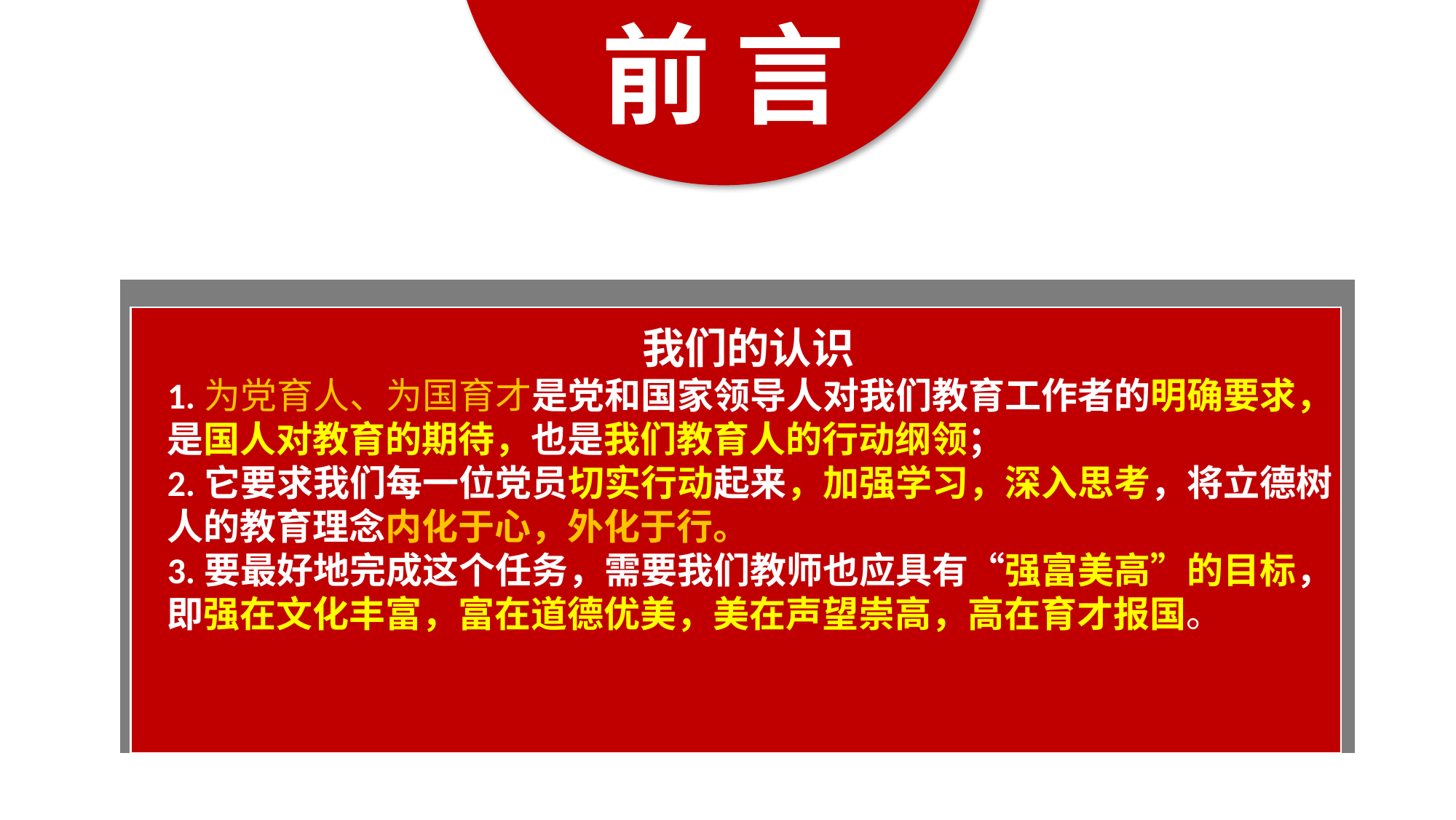

前 言

我们的认识
1.为党育人、为国育才是党和国家领导人对我们教育工作者的明确要求，是国人对教育的期待，也是我们教育人的行动纲领；
2.它要求我们每一位党员切实行动起来，加强学习，深入思考，将立德树人的教育理念内化于心，外化于行。
3.要最好地完成这个任务，需要我们教师也应具有“强富美高”的目标，即强在文化丰富，富在道德优美，美在声望崇高，高在育才报国。